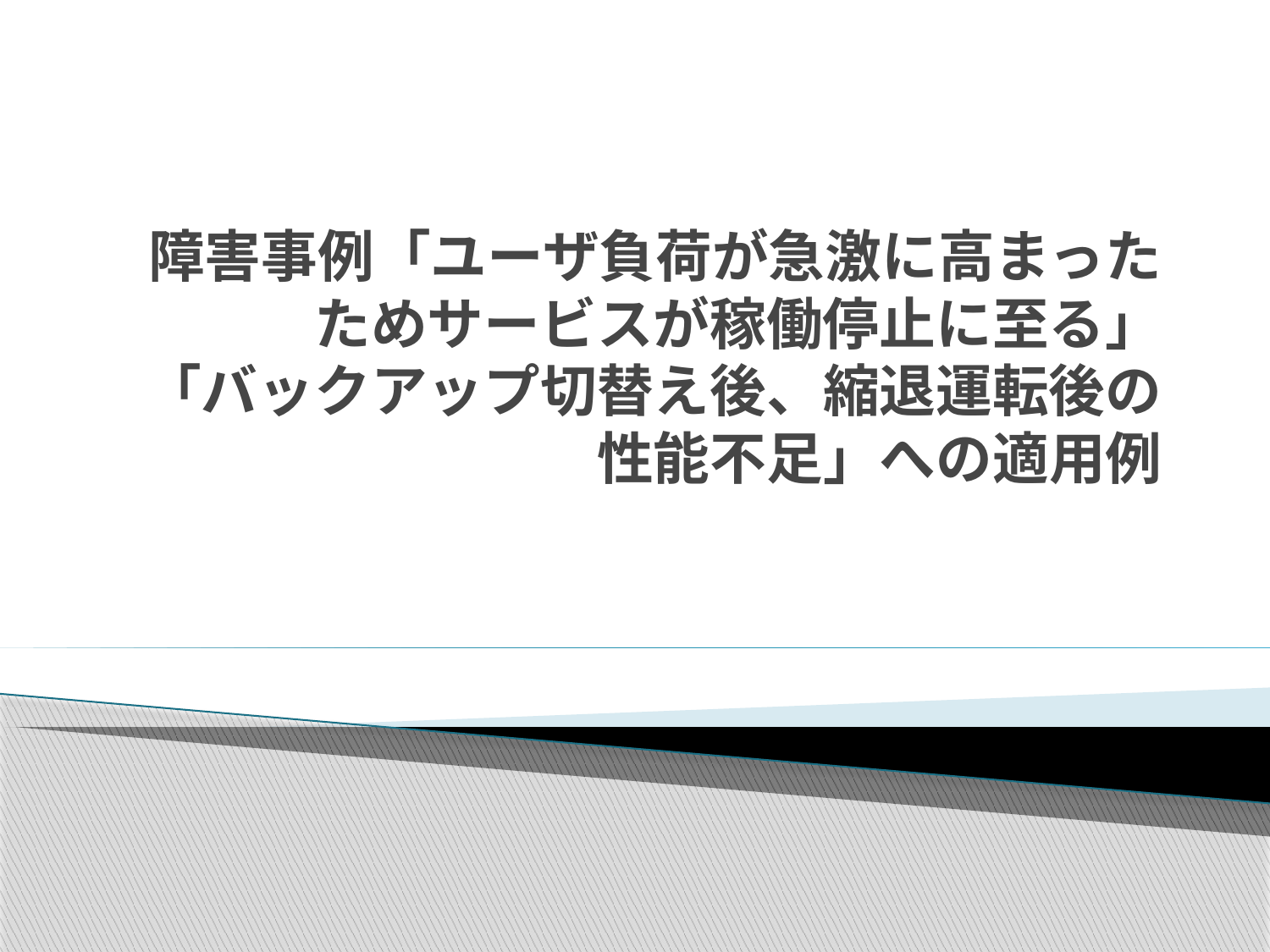

# 障害事例「ユーザ負荷が急激に高まった ためサービスが稼働停止に至る」 「バックアップ切替え後、縮退運転後の 性能不足」への適用例